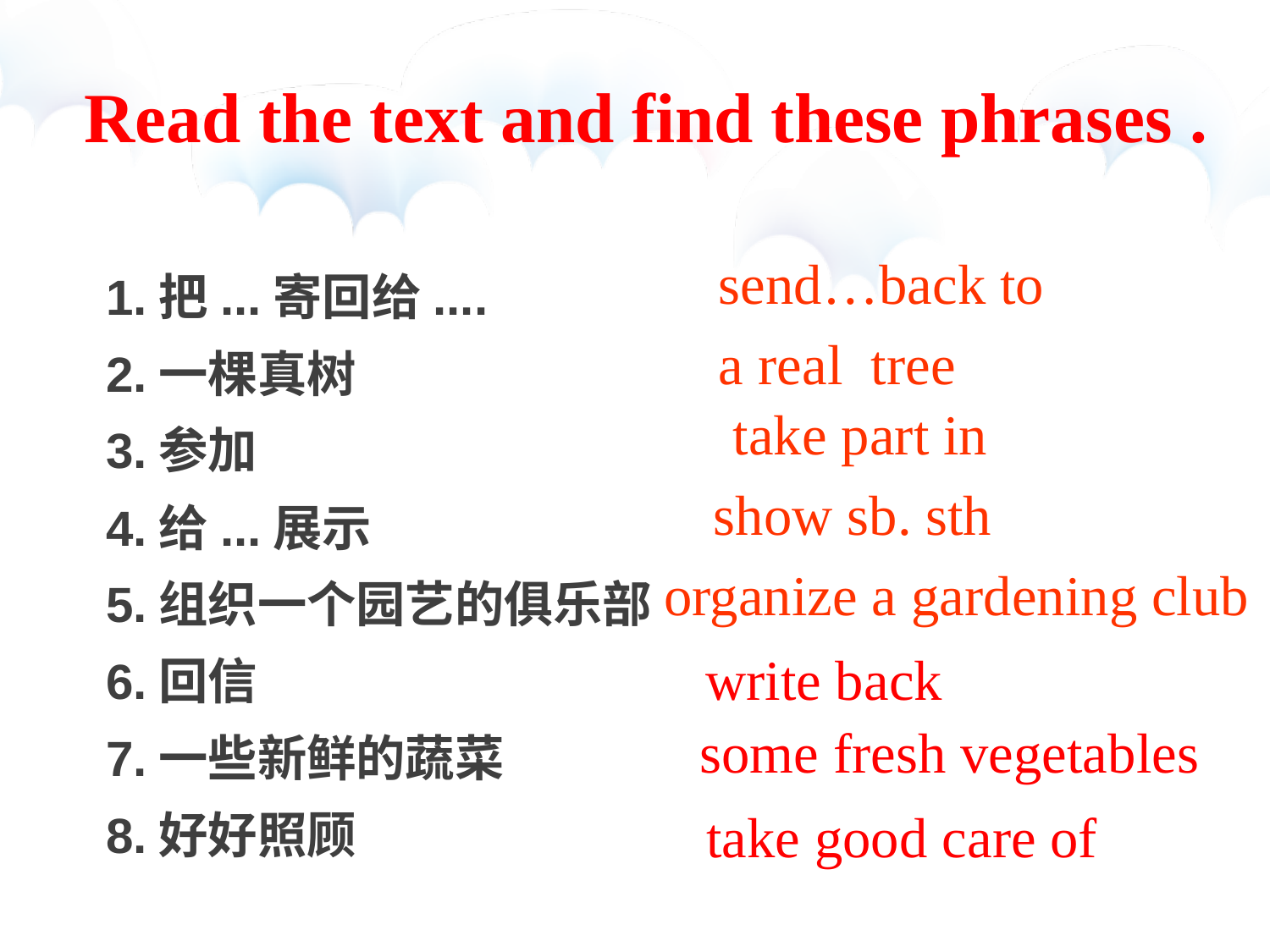

Read the text and find these phrases .
1.把...寄回给....
2.一棵真树
3.参加
4.给...展示
5.组织一个园艺的俱乐部
6.回信
7.一些新鲜的蔬菜
8.好好照顾
send…back to
a real  tree
 take part in
 show sb. sth
organize a gardening club
write back
some fresh vegetables
take good care of